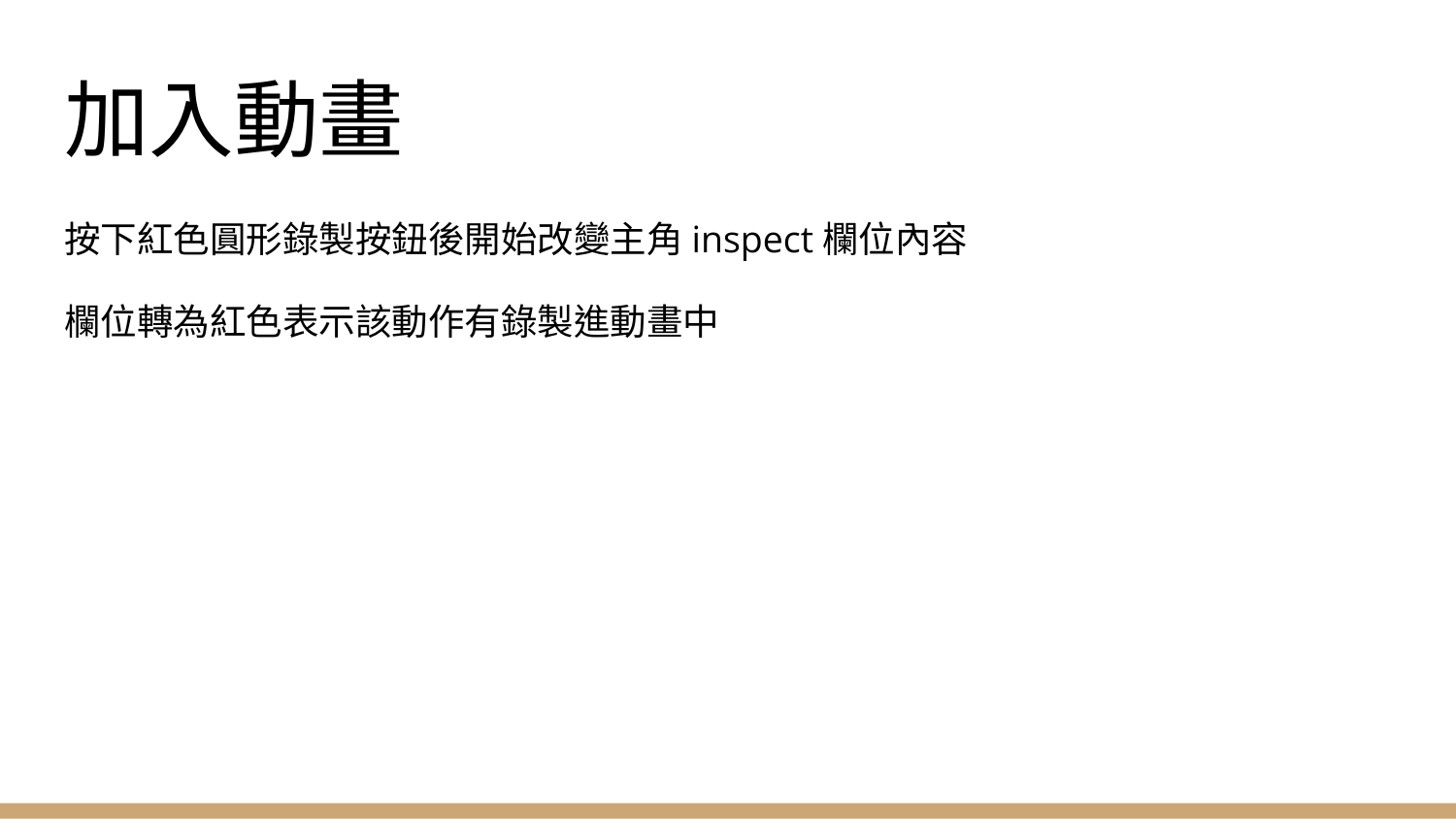

# 加入動畫
按下紅色圓形錄製按鈕後開始改變主角inspect欄位內容
欄位轉為紅色表示該動作有錄製進動畫中